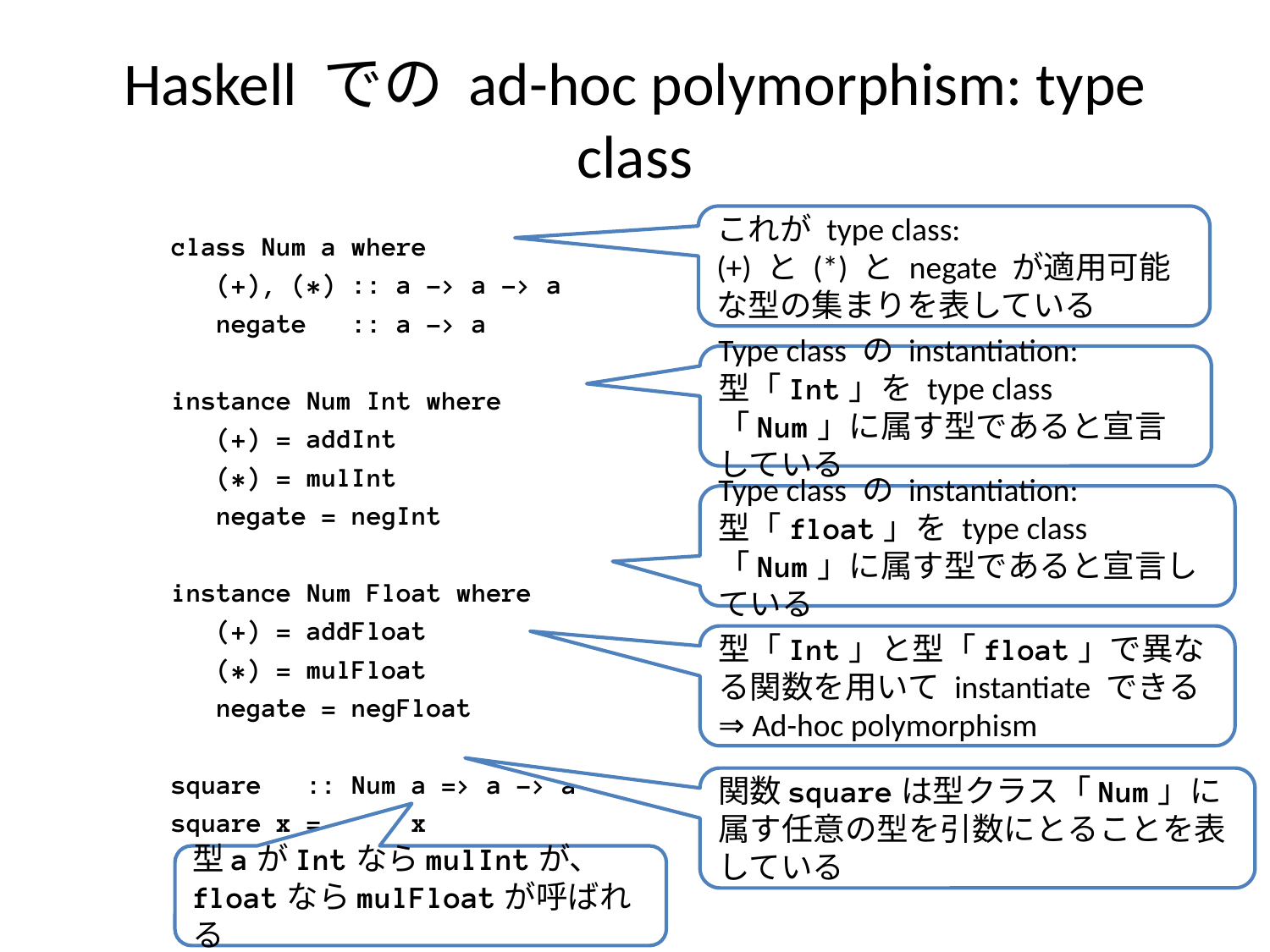

# Haskell での ad-hoc polymorphism: type class
これが type class:
(+) と (*) と negate が適用可能な型の集まりを表している
class Num a where
   (+), (*) :: a -> a -> a
   negate   :: a -> a

instance Num Int where
   (+) = addInt
   (*) = mulInt
   negate = negInt

instance Num Float where
   (+) = addFloat
   (*) = mulFloat
   negate = negFloat

square   :: Num a => a -> a
square x =  x * x
Type class の instantiation:
型「Int」を type class 「Num」に属す型であると宣言している
Type class の instantiation:
型「float」を type class 「Num」に属す型であると宣言している
型「Int」と型「float」で異なる関数を用いて instantiate できる
⇒ Ad-hoc polymorphism
関数squareは型クラス「Num」に属す任意の型を引数にとることを表している
型aがIntならmulIntが、
floatならmulFloatが呼ばれる